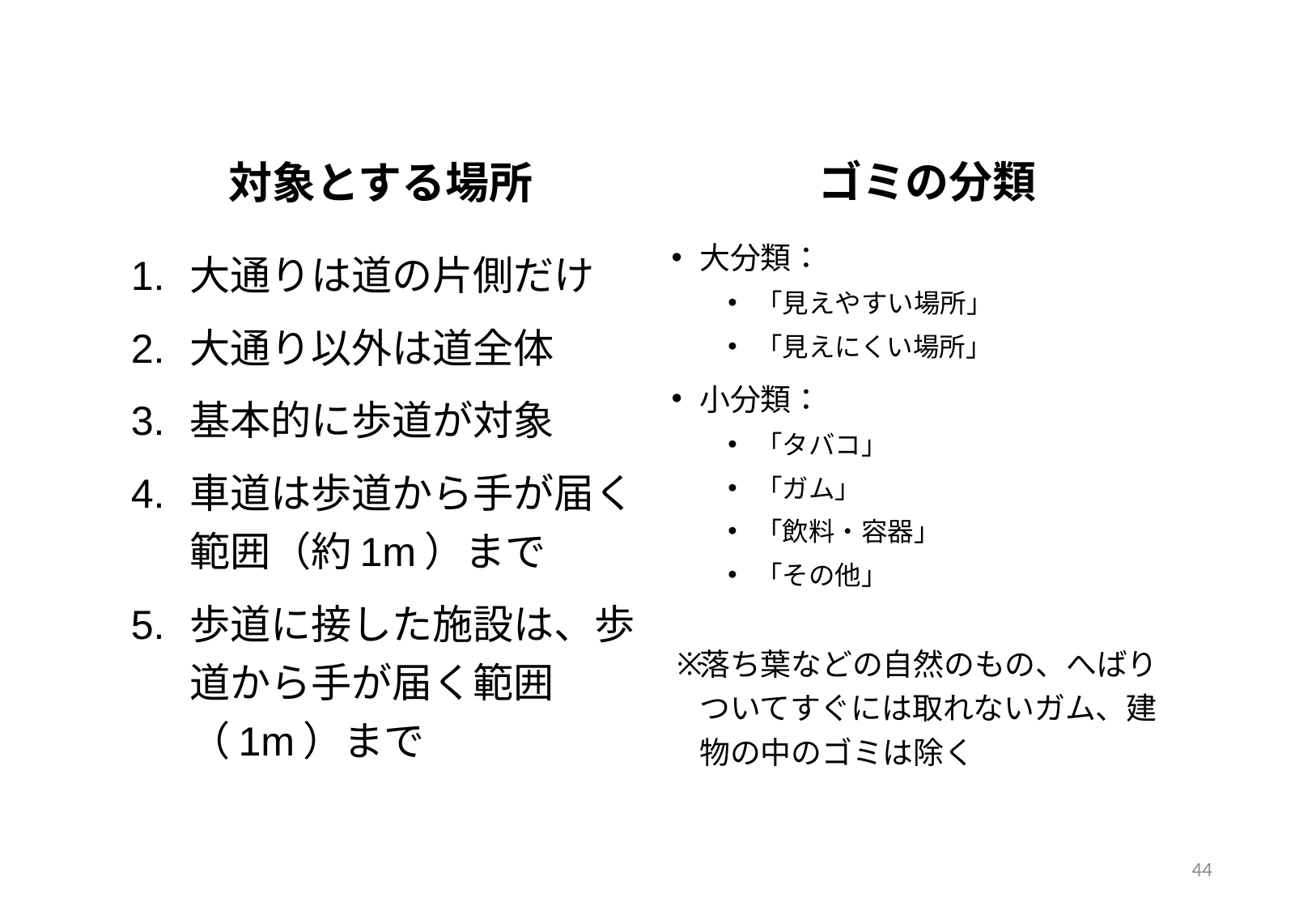

ゴミの分類
対象とする場所
大分類：
「見えやすい場所」
「見えにくい場所」
小分類：
「タバコ」
「ガム」
「飲料・容器」
「その他」

落ち葉などの自然のもの、へばりついてすぐには取れないガム、建物の中のゴミは除く
大通りは道の片側だけ
大通り以外は道全体
基本的に歩道が対象
車道は歩道から手が届く範囲（約1m）まで
歩道に接した施設は、歩道から手が届く範囲（1m）まで
44